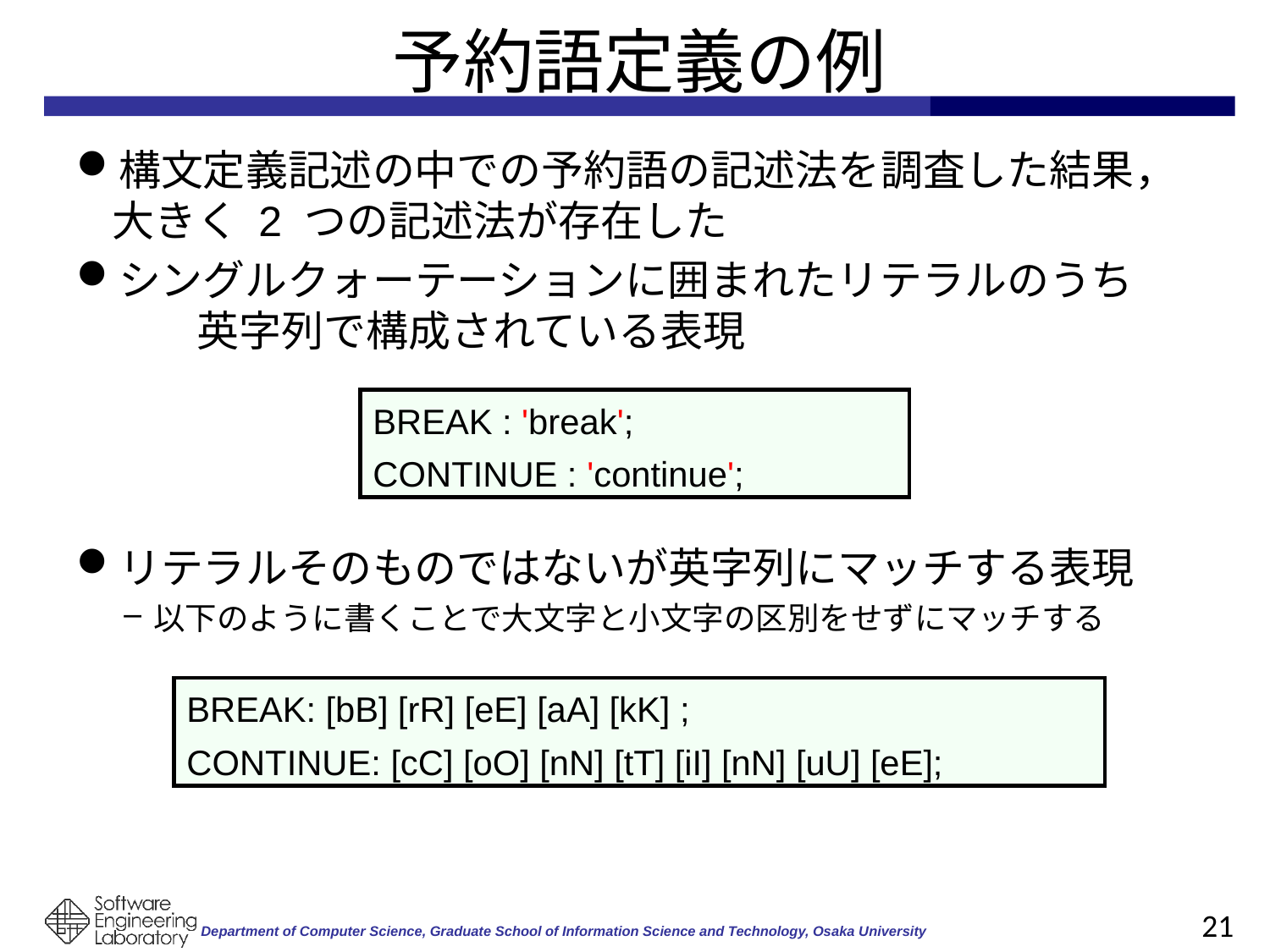

# 予約語定義の例
構文定義記述の中での予約語の記述法を調査した結果，大きく 2 つの記述法が存在した
シングルクォーテーションに囲まれたリテラルのうち　　　英字列で構成されている表現

リテラルそのものではないが英字列にマッチする表現
以下のように書くことで大文字と小文字の区別をせずにマッチする
BREAK : 'break';
CONTINUE : 'continue';
BREAK: [bB] [rR] [eE] [aA] [kK] ;
CONTINUE: [cC] [oO] [nN] [tT] [iI] [nN] [uU] [eE];
21